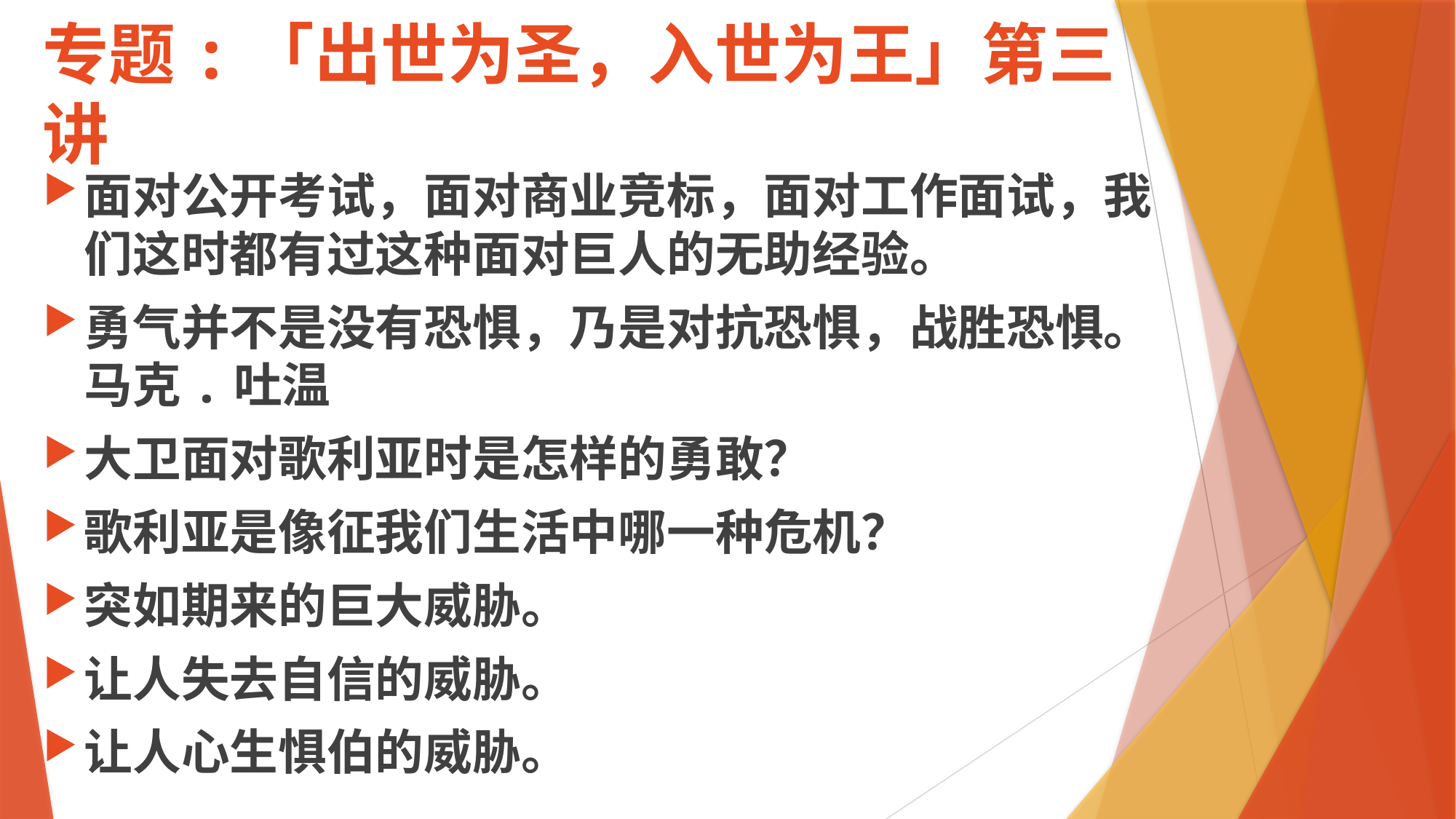

# 专题:「出世为圣，入世为王」第三讲
面对公开考试，面对商业竞标，面对工作面试，我们这时都有过这种面对巨人的无助经验。
勇气并不是没有恐惧，乃是对抗恐惧，战胜恐惧。马克.吐温
大卫面对歌利亚时是怎样的勇敢？
歌利亚是像征我们生活中哪一种危机？
突如期来的巨大威胁。
让人失去自信的威胁。
让人心生惧伯的威胁。